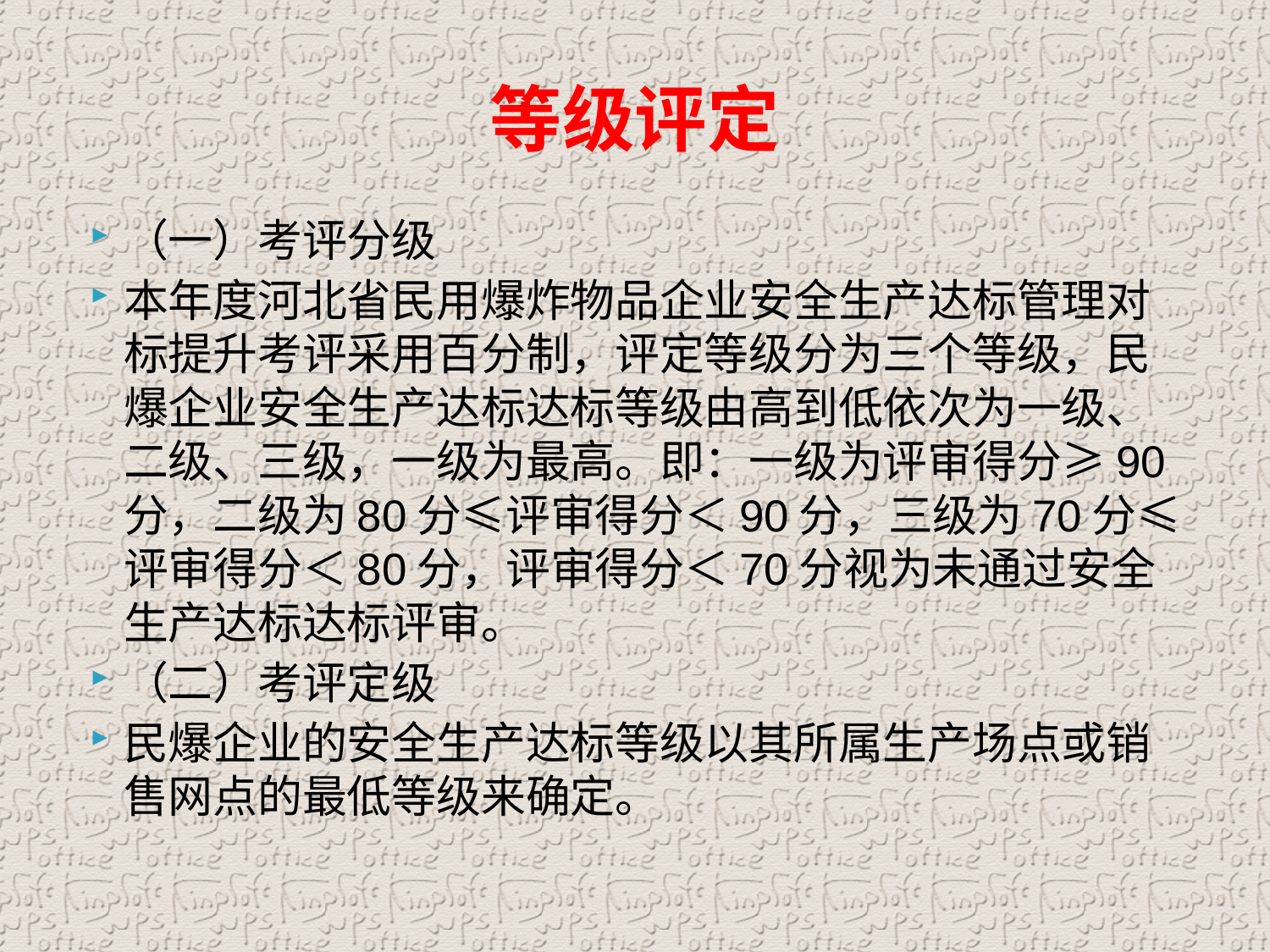

# 等级评定
（一）考评分级
本年度河北省民用爆炸物品企业安全生产达标管理对标提升考评采用百分制，评定等级分为三个等级，民爆企业安全生产达标达标等级由高到低依次为一级、二级、三级，一级为最高。即：一级为评审得分≥90分，二级为80分≤评审得分＜90分，三级为70分≤评审得分＜80分，评审得分＜70分视为未通过安全生产达标达标评审。
（二）考评定级
民爆企业的安全生产达标等级以其所属生产场点或销售网点的最低等级来确定。